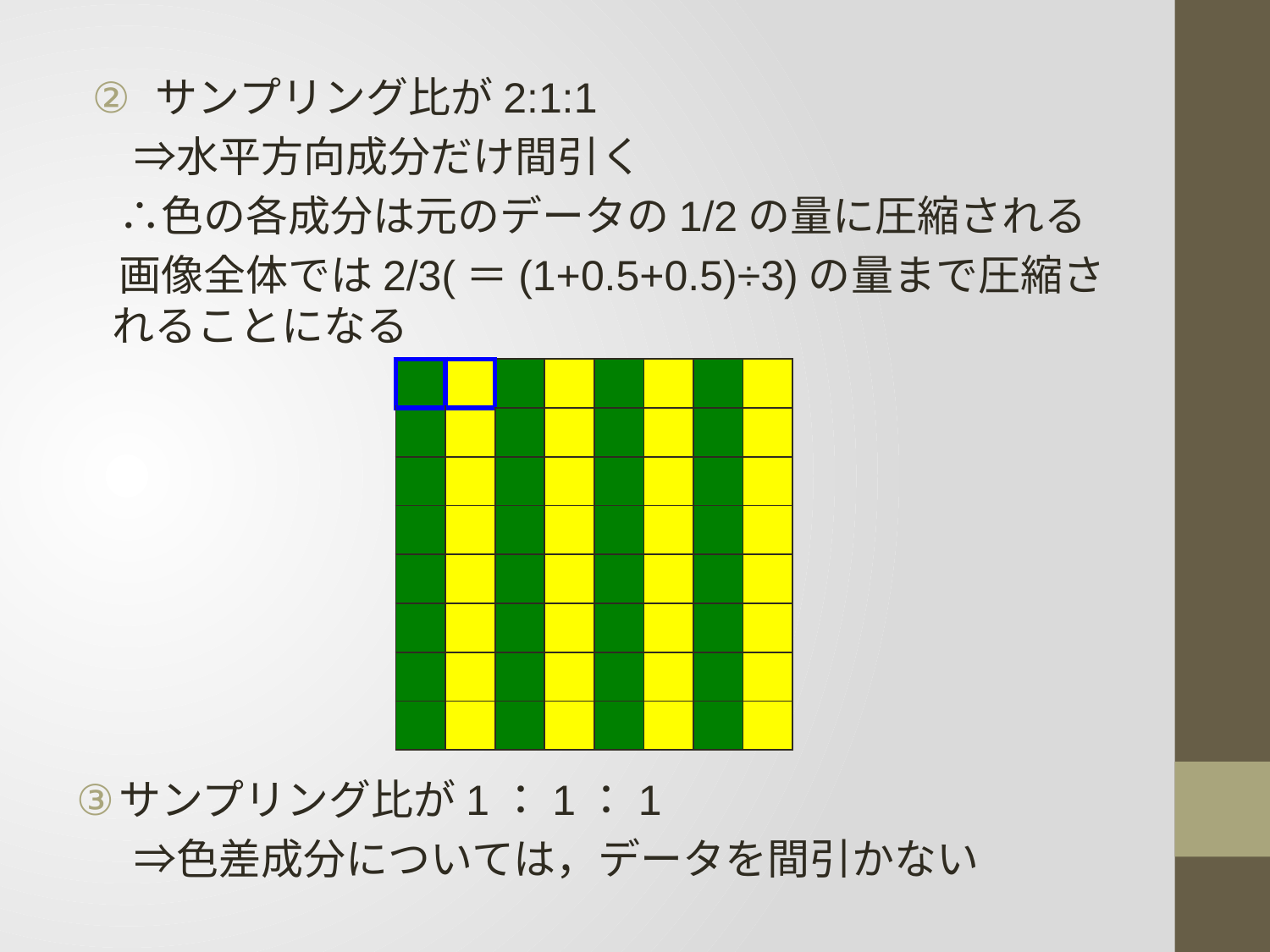

サンプリング比が2:1:1
　⇒水平方向成分だけ間引く
　∴色の各成分は元のデータの1/2の量に圧縮される
　画像全体では2/3(＝(1+0.5+0.5)÷3)の量まで圧縮されることになる

サンプリング比が1：1：1
　⇒色差成分については，データを間引かない

|  |  |  |  |  |  |  |  |
| --- | --- | --- | --- | --- | --- | --- | --- |
|  |  |  |  |  |  |  |  |
|  |  |  |  |  |  |  |  |
|  |  |  |  |  |  |  |  |
|  |  |  |  |  |  |  |  |
|  |  |  |  |  |  |  |  |
|  |  |  |  |  |  |  |  |
|  |  |  |  |  |  |  |  |